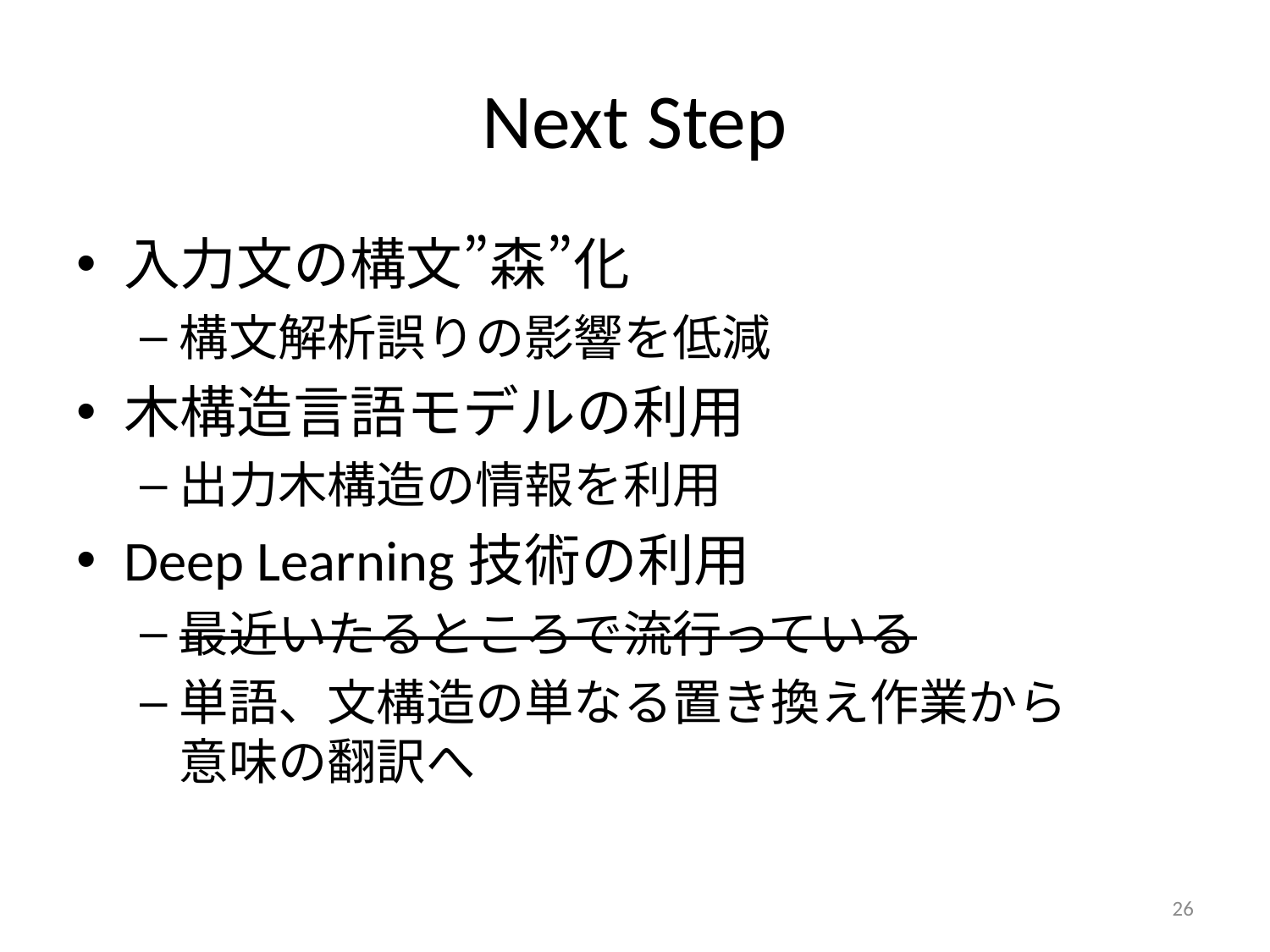

# Next Step
入力文の構文”森”化
構文解析誤りの影響を低減
木構造言語モデルの利用
出力木構造の情報を利用
Deep Learning技術の利用
最近いたるところで流行っている
単語、文構造の単なる置き換え作業から
意味の翻訳へ
26